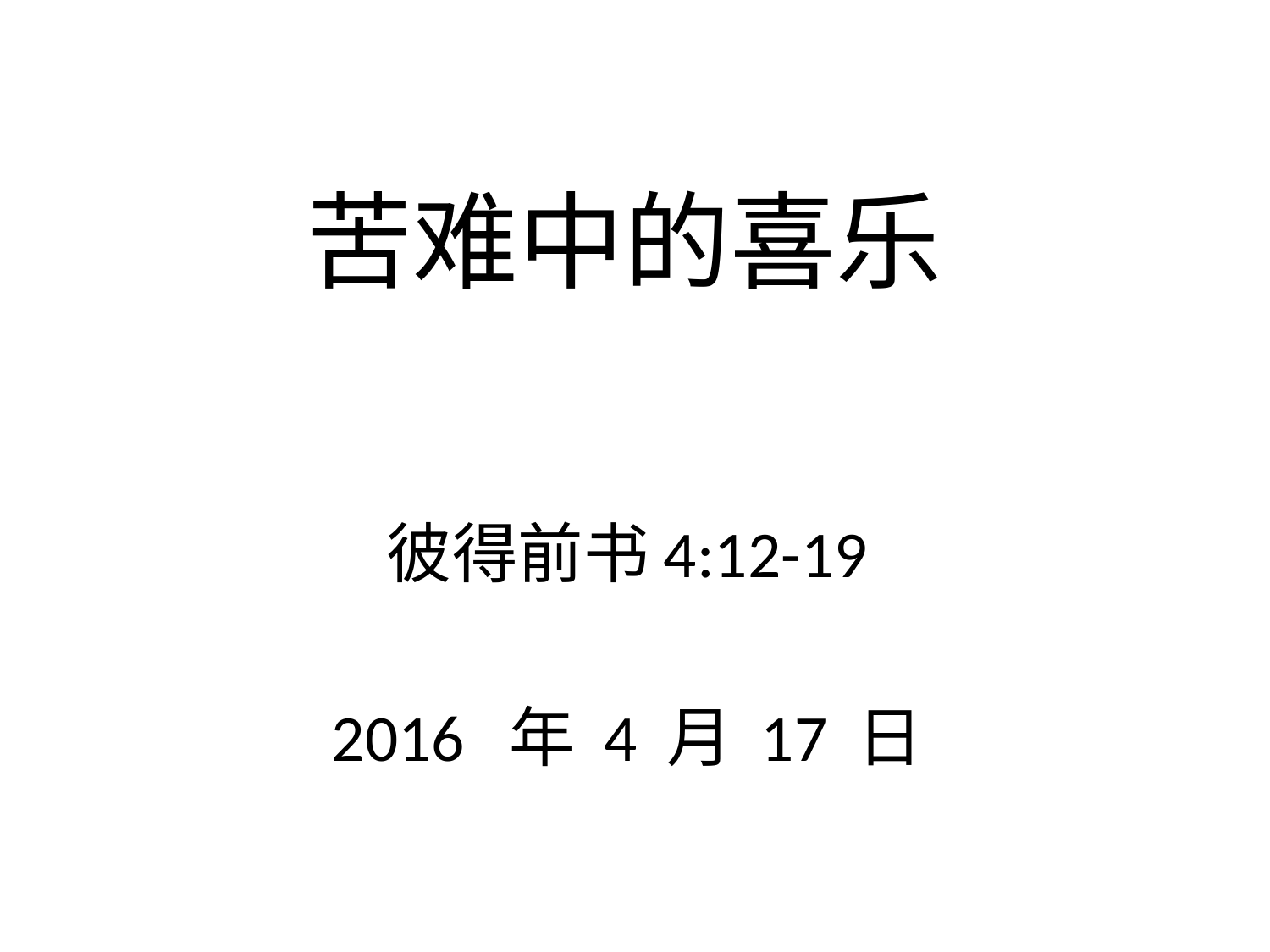

# 苦难中的喜乐
彼得前书4:12-19

2016  年 4 月 17 日